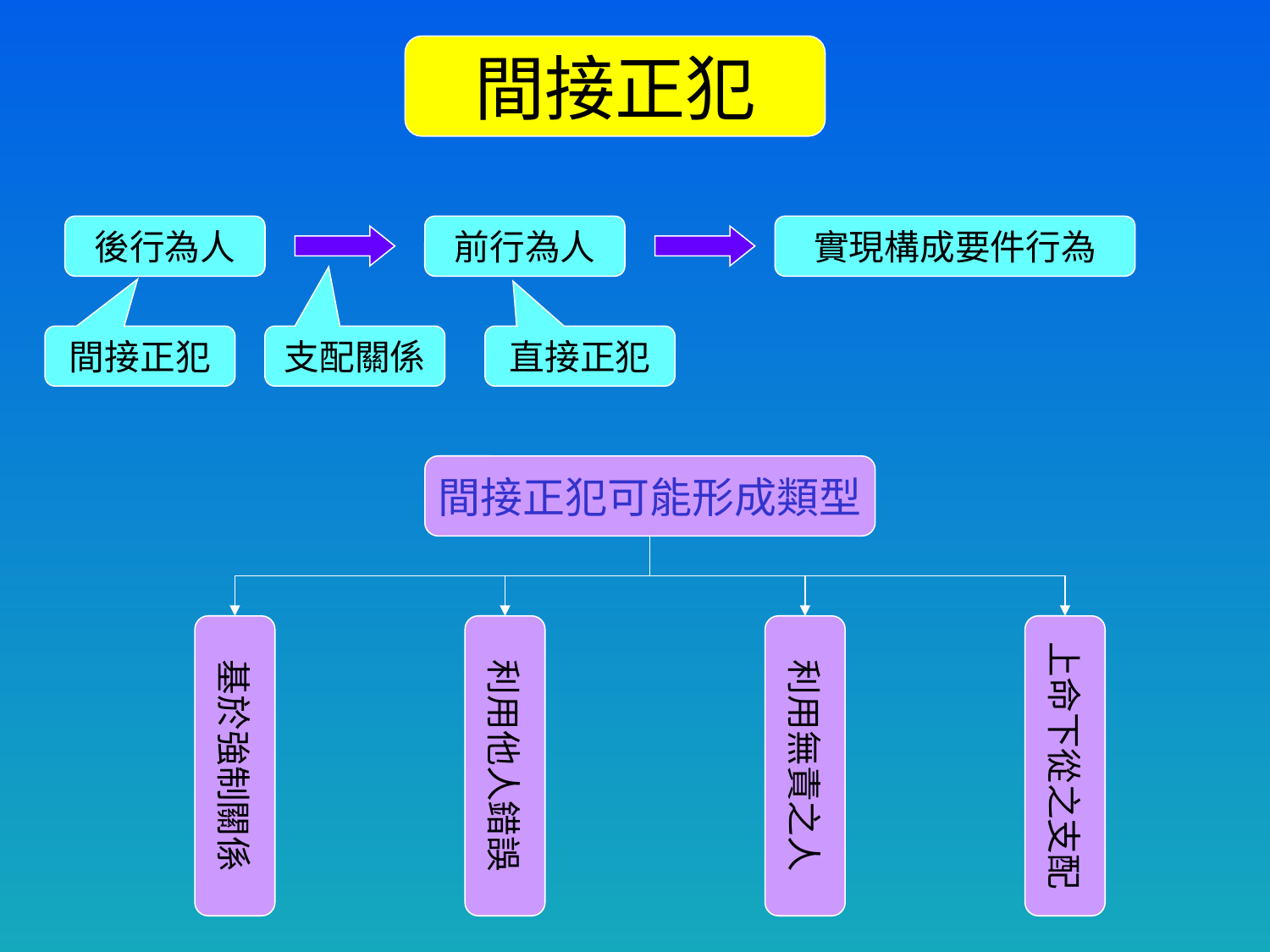

間接正犯
後行為人
前行為人
實現構成要件行為

間接正犯
支配關係
直接正犯
間接正犯可能形成類型
基於強制關係
利用他人錯誤
利用無責之人
上命下從之支配